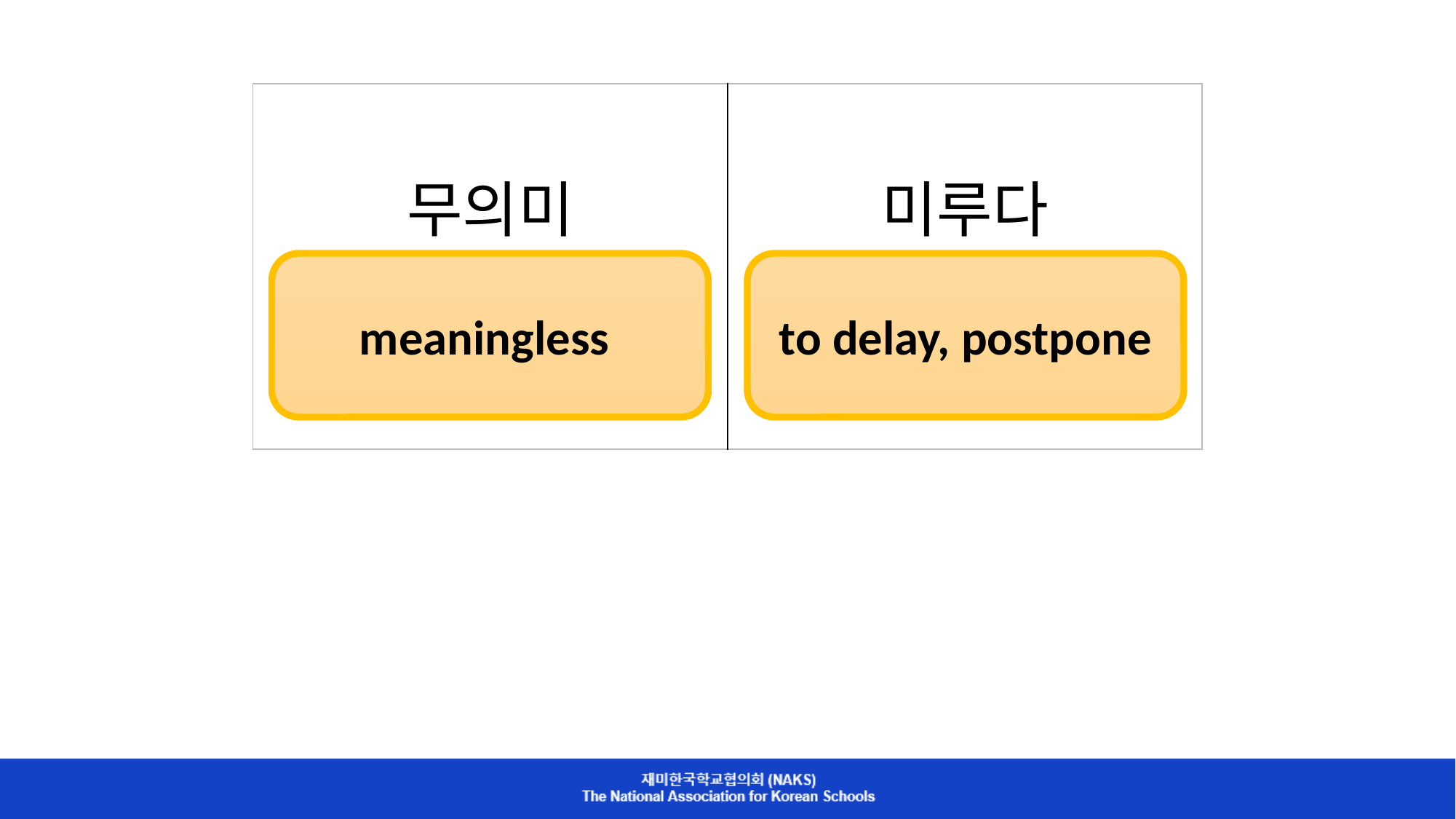

| 무의미 | 미루다 |
| --- | --- |
meaningless
to delay, postpone